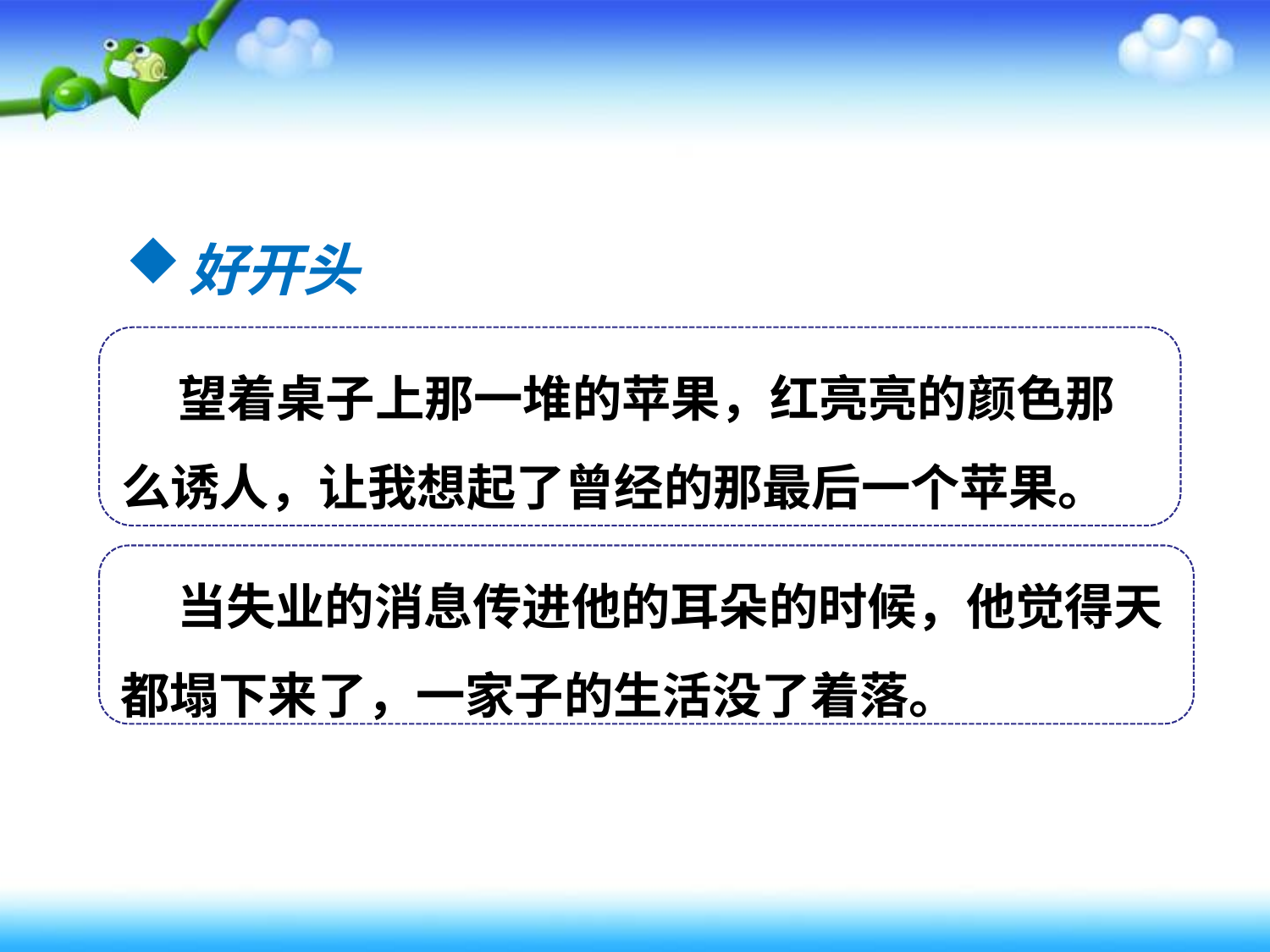

好开头
    望着桌子上那一堆的苹果，红亮亮的颜色那么诱人，让我想起了曾经的那最后一个苹果。
    当失业的消息传进他的耳朵的时候，他觉得天都塌下来了，一家子的生活没了着落。